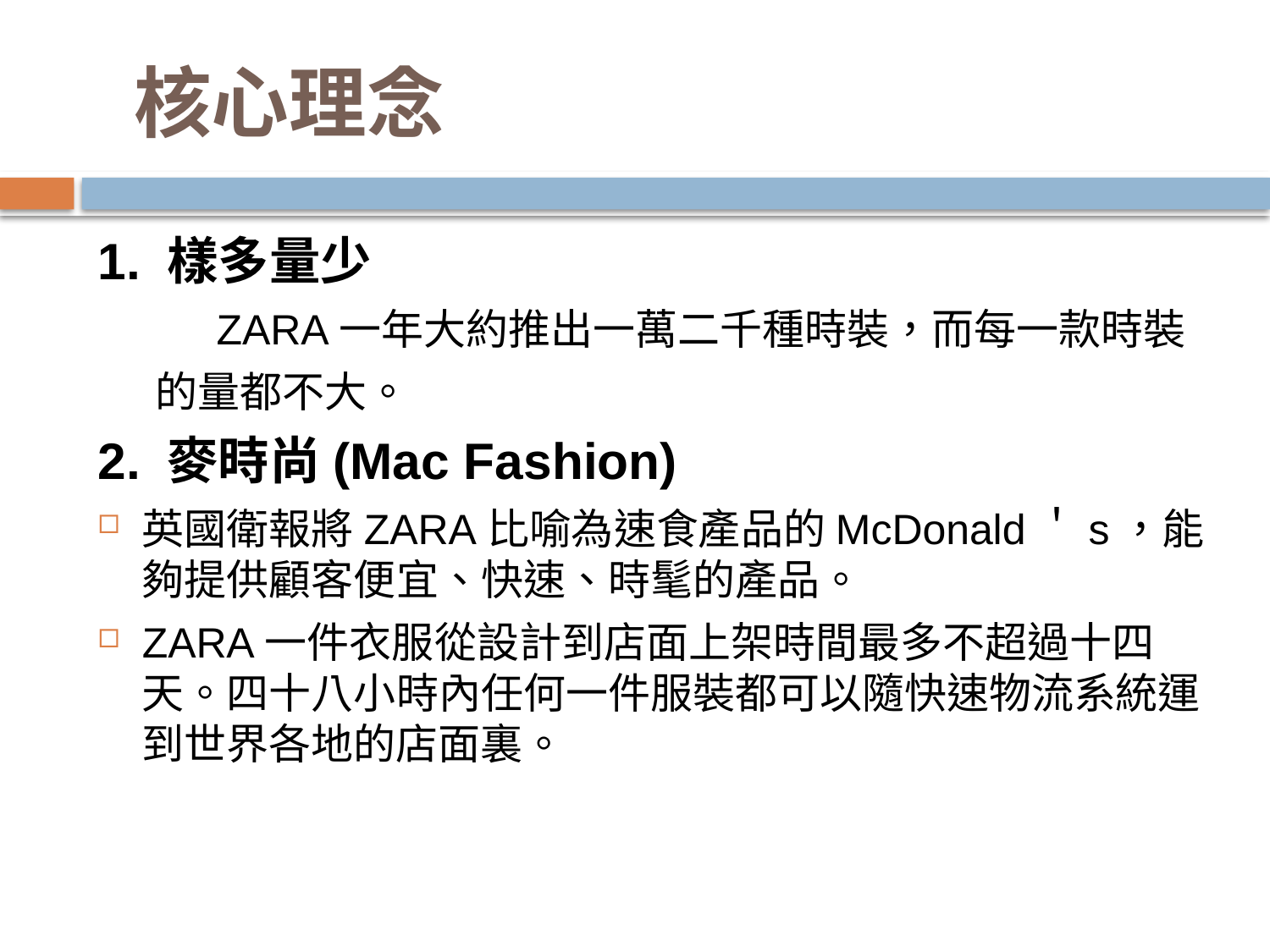

# 核心理念
1. 樣多量少
          ZARA一年大約推出一萬二千種時裝，而每一款時裝
     的量都不大。
2. 麥時尚(Mac Fashion)
英國衛報將ZARA比喻為速食產品的McDonald＇s，能夠提供顧客便宜、快速、時髦的產品。
ZARA一件衣服從設計到店面上架時間最多不超過十四天。四十八小時內任何一件服裝都可以隨快速物流系統運到世界各地的店面裏。